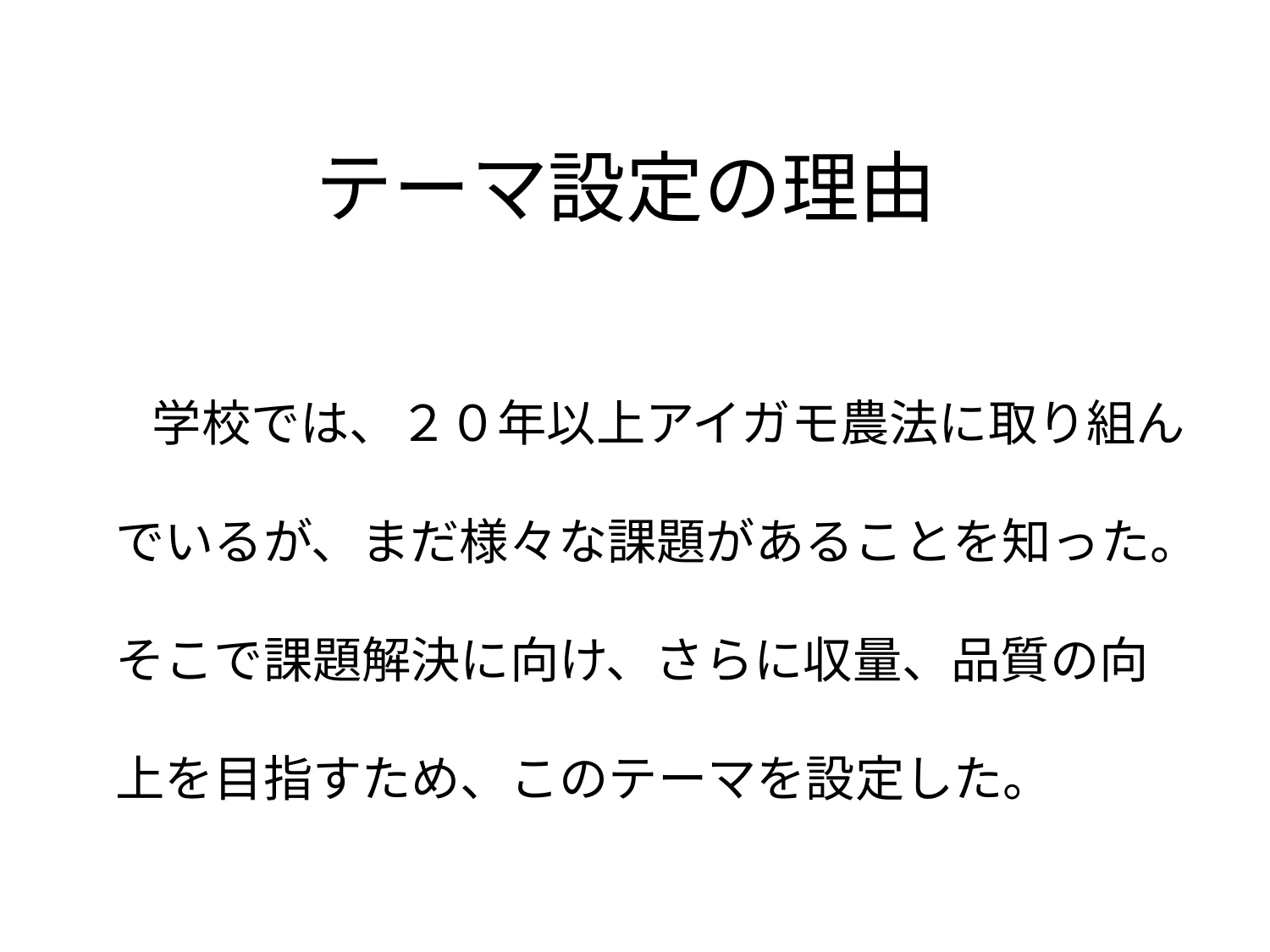

# テーマ設定の理由
　　学校では、２０年以上アイガモ農法に取り組んでいるが、まだ様々な課題があることを知った。そこで課題解決に向け、さらに収量、品質の向上を目指すため、このテーマを設定した。